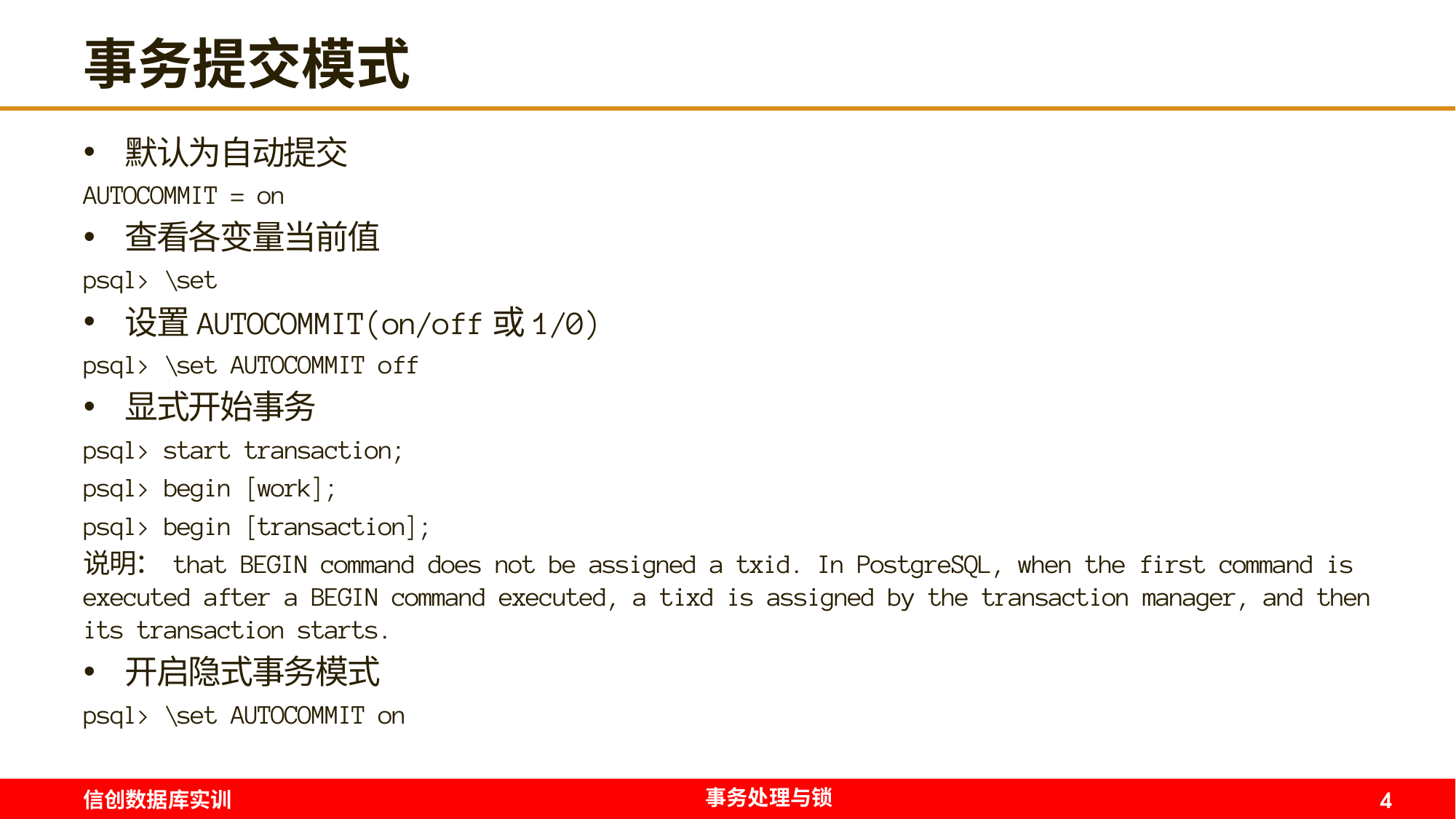

# 事务提交模式
默认为自动提交
AUTOCOMMIT = on
查看各变量当前值
psql> \set
设置AUTOCOMMIT(on/off或1/0)
psql> \set AUTOCOMMIT off
显式开始事务
psql> start transaction;
psql> begin [work];
psql> begin [transaction];
说明： that BEGIN command does not be assigned a txid. In PostgreSQL, when the first command is executed after a BEGIN command executed, a tixd is assigned by the transaction manager, and then its transaction starts.
开启隐式事务模式
psql> \set AUTOCOMMIT on